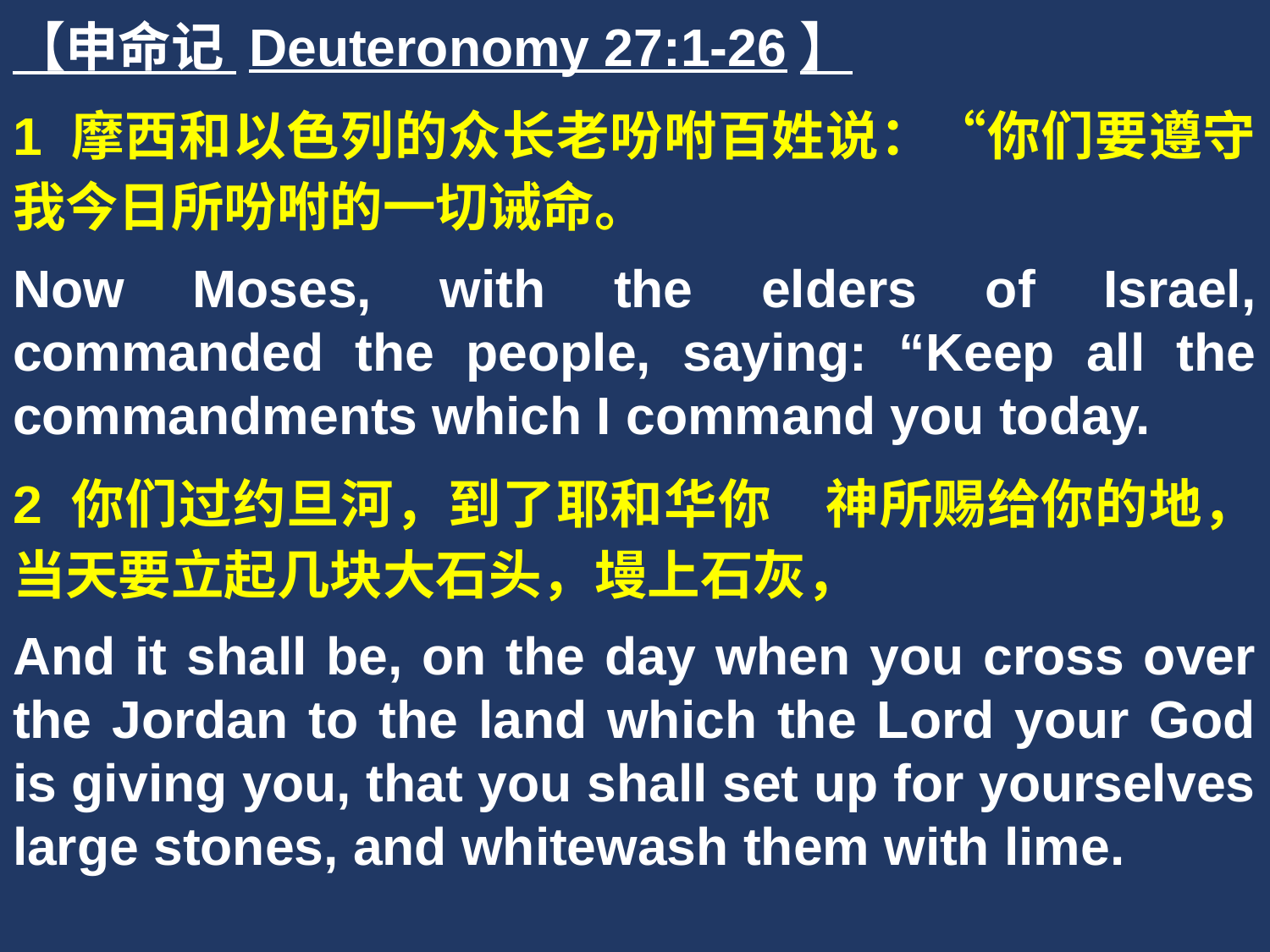

【申命记 Deuteronomy 27:1-26】
1 摩西和以色列的众长老吩咐百姓说：“你们要遵守我今日所吩咐的一切诫命。
Now Moses, with the elders of Israel, commanded the people, saying: “Keep all the commandments which I command you today.
2 你们过约旦河，到了耶和华你　神所赐给你的地，当天要立起几块大石头，墁上石灰，
And it shall be, on the day when you cross over the Jordan to the land which the Lord your God is giving you, that you shall set up for yourselves large stones, and whitewash them with lime.